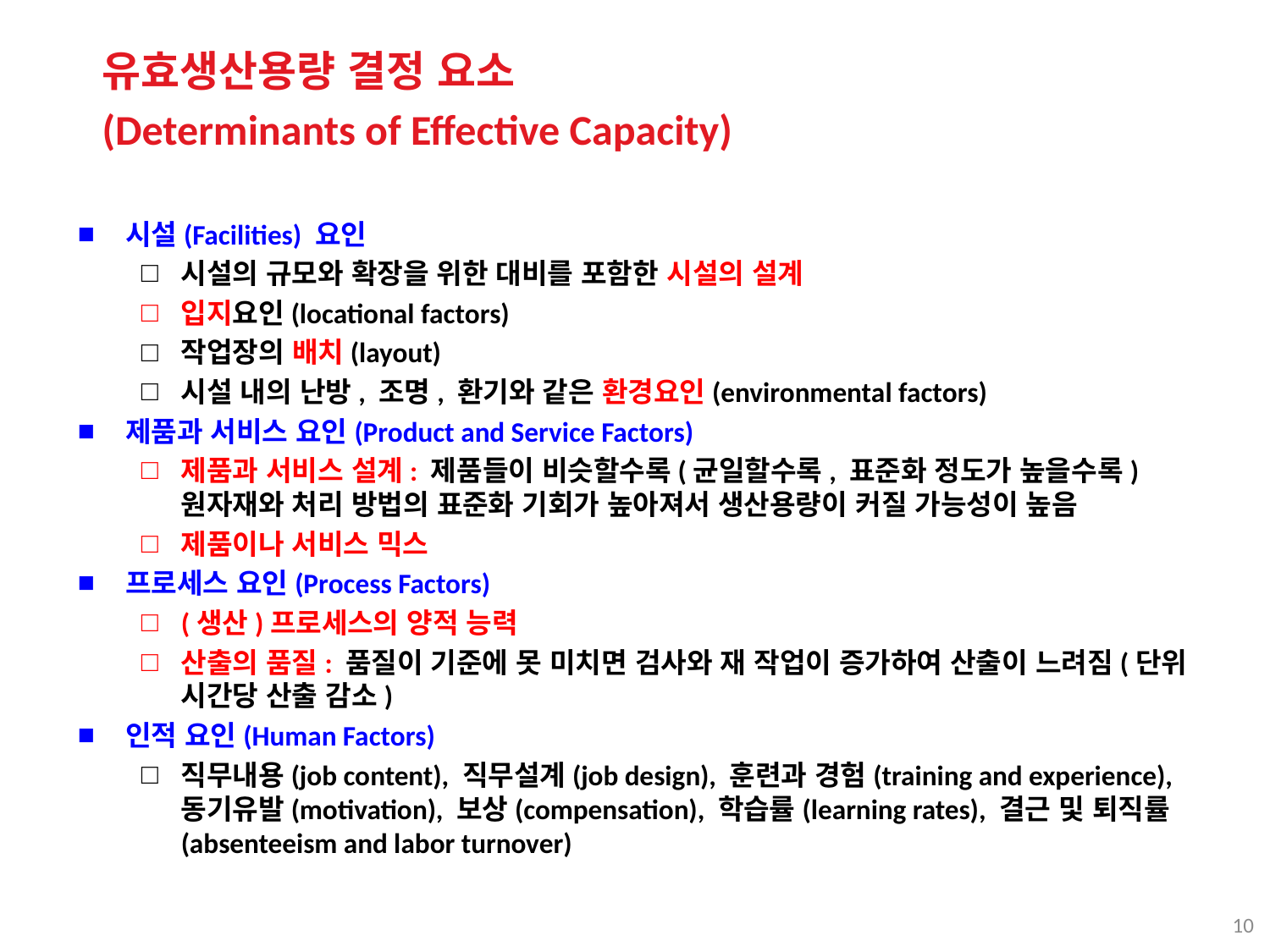

유효생산용량 결정 요소
(Determinants of Effective Capacity)
시설(Facilities) 요인
시설의 규모와 확장을 위한 대비를 포함한 시설의 설계
입지요인(locational factors)
작업장의 배치(layout)
시설 내의 난방, 조명, 환기와 같은 환경요인(environmental factors)
제품과 서비스 요인(Product and Service Factors)
제품과 서비스 설계: 제품들이 비슷할수록(균일할수록, 표준화 정도가 높을수록) 원자재와 처리 방법의 표준화 기회가 높아져서 생산용량이 커질 가능성이 높음
제품이나 서비스 믹스
프로세스 요인(Process Factors)
(생산)프로세스의 양적 능력
산출의 품질: 품질이 기준에 못 미치면 검사와 재 작업이 증가하여 산출이 느려짐(단위 시간당 산출 감소)
인적 요인(Human Factors)
직무내용(job content), 직무설계(job design), 훈련과 경험(training and experience), 동기유발(motivation), 보상(compensation), 학습률(learning rates), 결근 및 퇴직률(absenteeism and labor turnover)

10